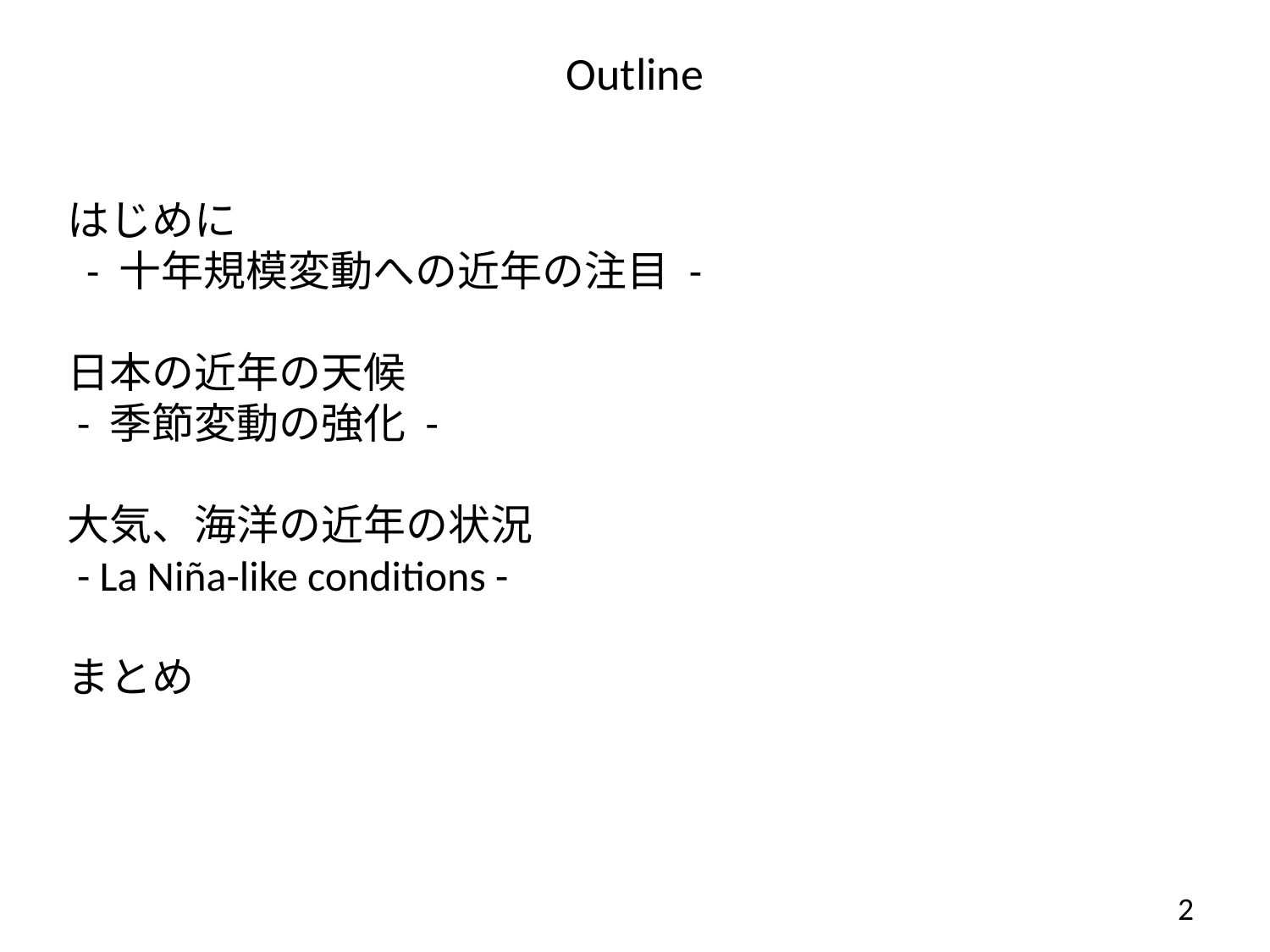

# Outline
はじめに
  - 十年規模変動への近年の注目 -

日本の近年の天候
 - 季節変動の強化 -

大気、海洋の近年の状況
 - La Niña-like conditions -

まとめ
2